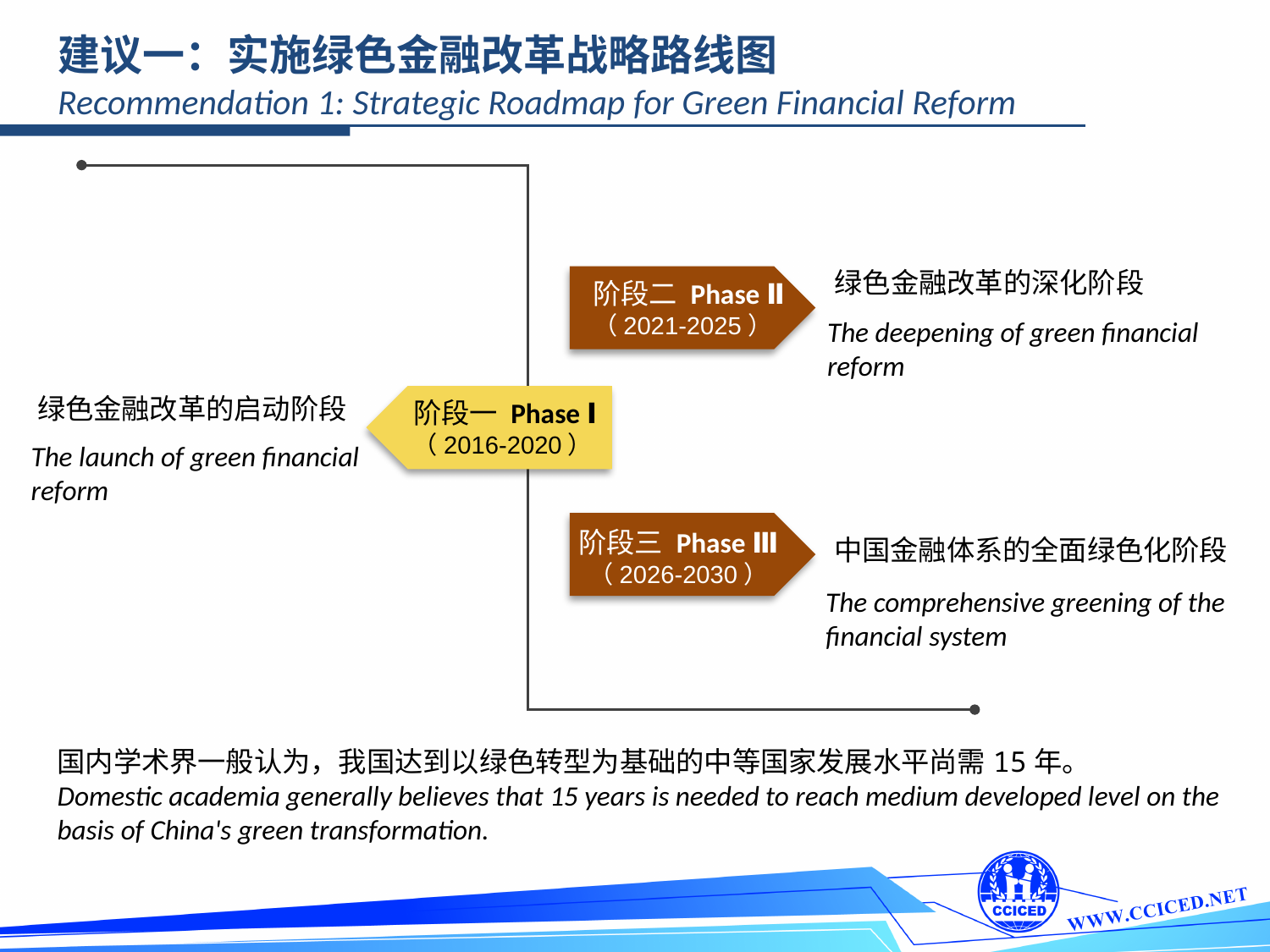

建议一：实施绿色金融改革战略路线图
Recommendation 1: Strategic Roadmap for Green Financial Reform
 绿色金融改革的深化阶段

阶段二 Phase Ⅱ
（2021-2025）
The deepening of green financial reform
绿色金融改革的启动阶段

阶段一 Phase Ⅰ
（2016-2020）
The launch of green financial reform

阶段三 Phase Ⅲ
（2026-2030）
中国金融体系的全面绿色化阶段
The comprehensive greening of the financial system

国内学术界一般认为，我国达到以绿色转型为基础的中等国家发展水平尚需15年。
Domestic academia generally believes that 15 years is needed to reach medium developed level on the basis of China's green transformation.